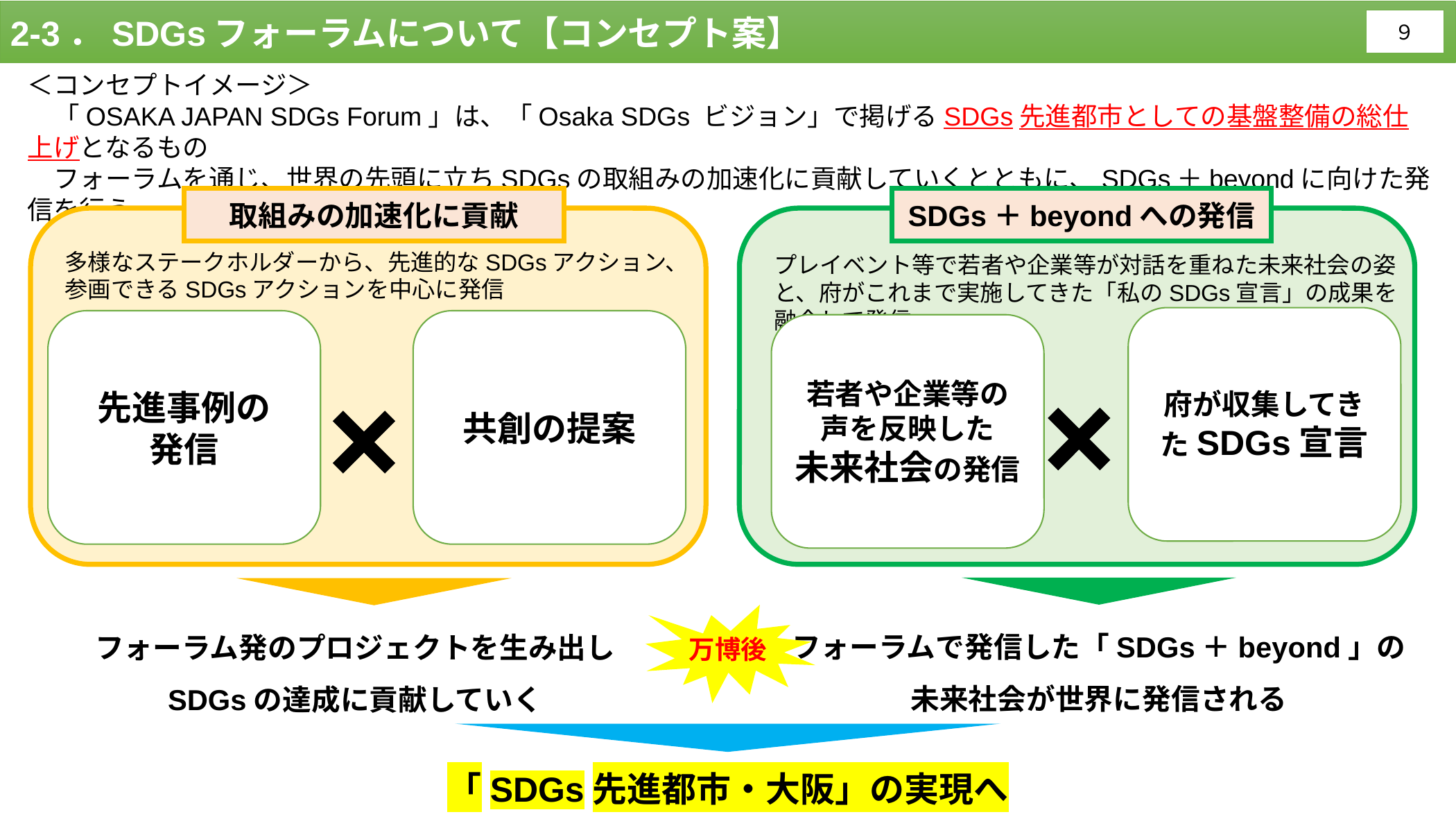

2-3．SDGsフォーラムについて【コンセプト案】
９
＜コンセプトイメージ＞
　「OSAKA JAPAN SDGs Forum」は、「Osaka SDGs ビジョン」で掲げるSDGs先進都市としての基盤整備の総仕上げとなるもの
　フォーラムを通じ、世界の先頭に立ちSDGsの取組みの加速化に貢献していくとともに、SDGs＋beyondに向けた発信を行う
取組みの加速化に貢献
SDGs＋beyondへの発信

多様なステークホルダーから、先進的なSDGsアクション、参画できるSDGsアクションを中心に発信
プレイベント等で若者や企業等が対話を重ねた未来社会の姿と、府がこれまで実施してきた「私のSDGs宣言」の成果を融合して発信
府が収集してきたSDGs宣言
先進事例の
発信
共創の提案
若者や企業等の
声を反映した
未来社会の発信

フォーラムで発信した「SDGs＋beyond」の
未来社会が世界に発信される
フォーラム発のプロジェクトを生み出し
SDGsの達成に貢献していく
万博後

「SDGs先進都市・大阪」の実現へ